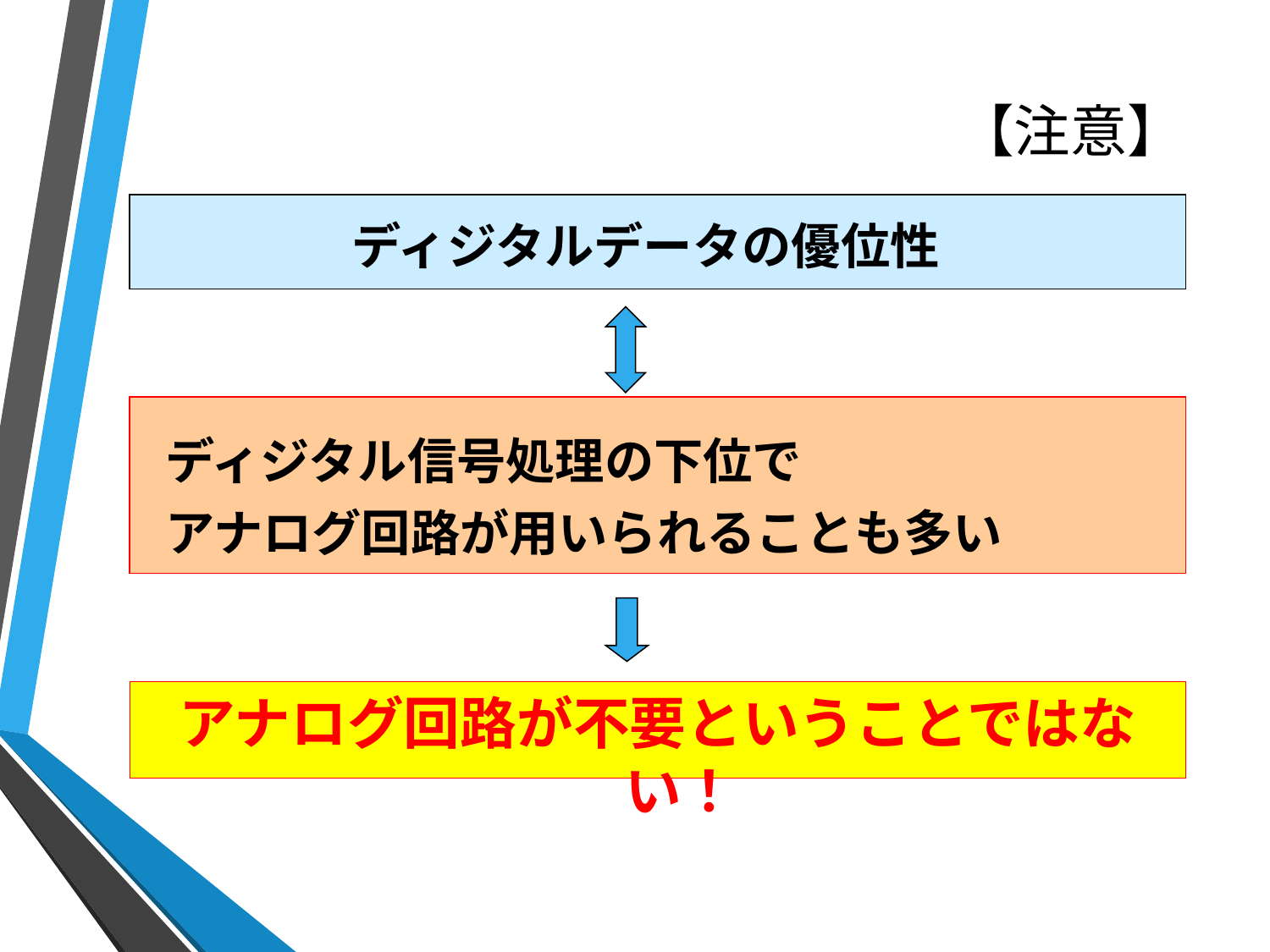

# 【注意】

ディジタルデータの優位性

ディジタル信号処理の下位で
アナログ回路が用いられることも多い

アナログ回路が不要ということではない！